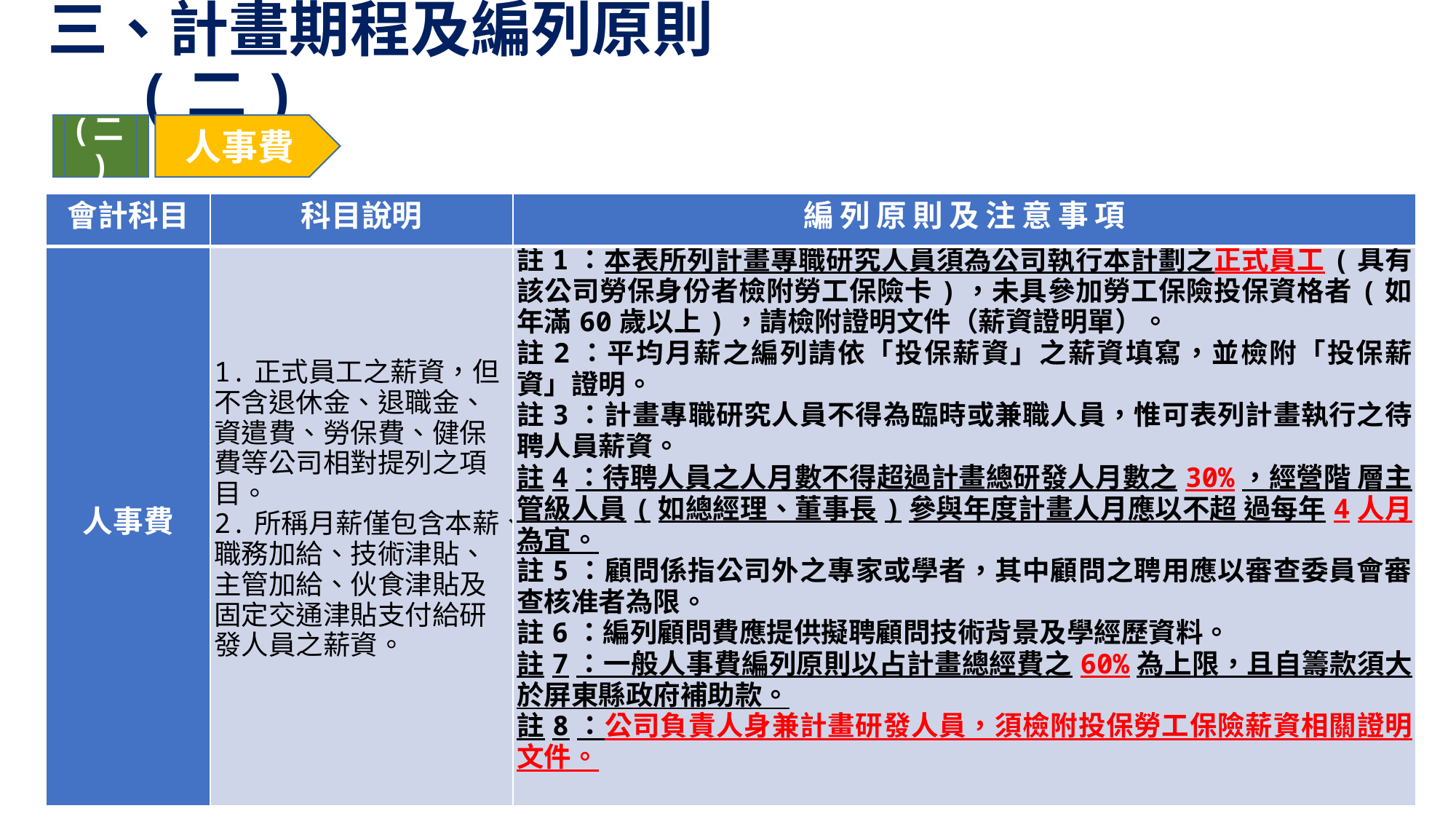

# 三、計畫期程及編列原則(二)
(二)
人事費
| 會計科目 | 科目說明 | 編 列 原 則 及 注 意 事 項 |
| --- | --- | --- |
| 人事費 | 1.正式員工之薪資，但不含退休金、退職金、資遣費、勞保費、健保費等公司相對提列之項目。 2.所稱月薪僅包含本薪、職務加給、技術津貼、主管加給、伙食津貼及固定交通津貼支付給研發人員之薪資。 | 註1：本表所列計畫專職研究人員須為公司執行本計劃之正式員工(具有該公司勞保身份者檢附勞工保險卡)，未具參加勞工保險投保資格者(如年滿60歲以上)，請檢附證明文件（薪資證明單）。 註2：平均月薪之編列請依「投保薪資」之薪資填寫，並檢附「投保薪資」證明。 註3：計畫專職研究人員不得為臨時或兼職人員，惟可表列計畫執行之待聘人員薪資。 註4：待聘人員之人月數不得超過計畫總研發人月數之30%，經營階 層主管級人員(如總經理、董事長)參與年度計畫人月應以不超 過每年4人月為宜。 註5：顧問係指公司外之專家或學者，其中顧問之聘用應以審查委員會審查核准者為限。 註6：編列顧問費應提供擬聘顧問技術背景及學經歷資料。 註7：一般人事費編列原則以占計畫總經費之60%為上限，且自籌款須大於屏東縣政府補助款。 註8：公司負責人身兼計畫研發人員，須檢附投保勞工保險薪資相關證明文件。 |